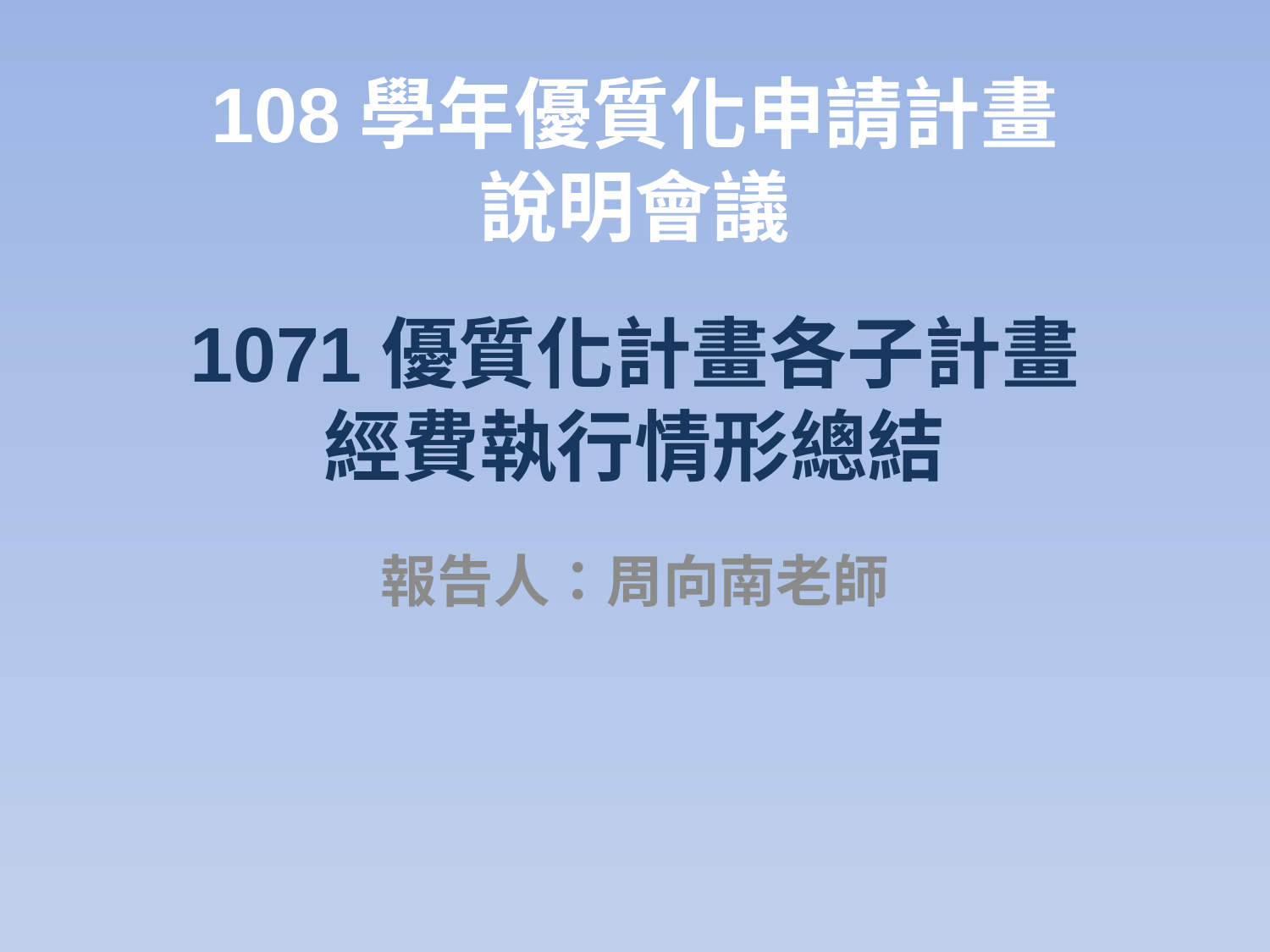

108學年優質化申請計畫
說明會議
# 1071優質化計畫各子計畫 經費執行情形總結
報告人：周向南老師